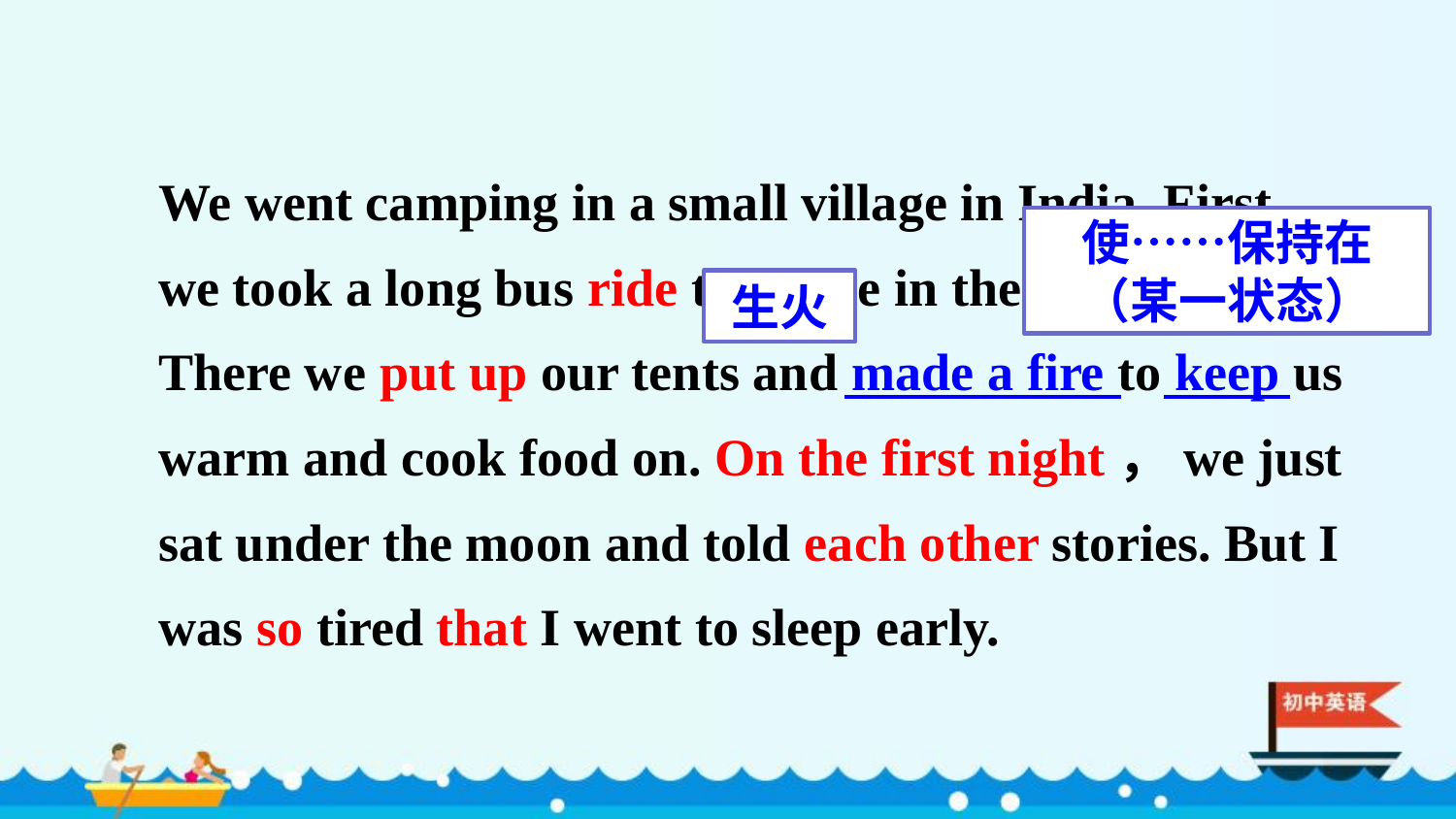

We went camping in a small village in India. First，we took a long bus ride to a lake in the countryside. There we put up our tents and made a fire to keep us warm and cook food on. On the first night，we just sat under the moon and told each other stories. But I was so tired that I went to sleep early.
使……保持在（某一状态）
生火